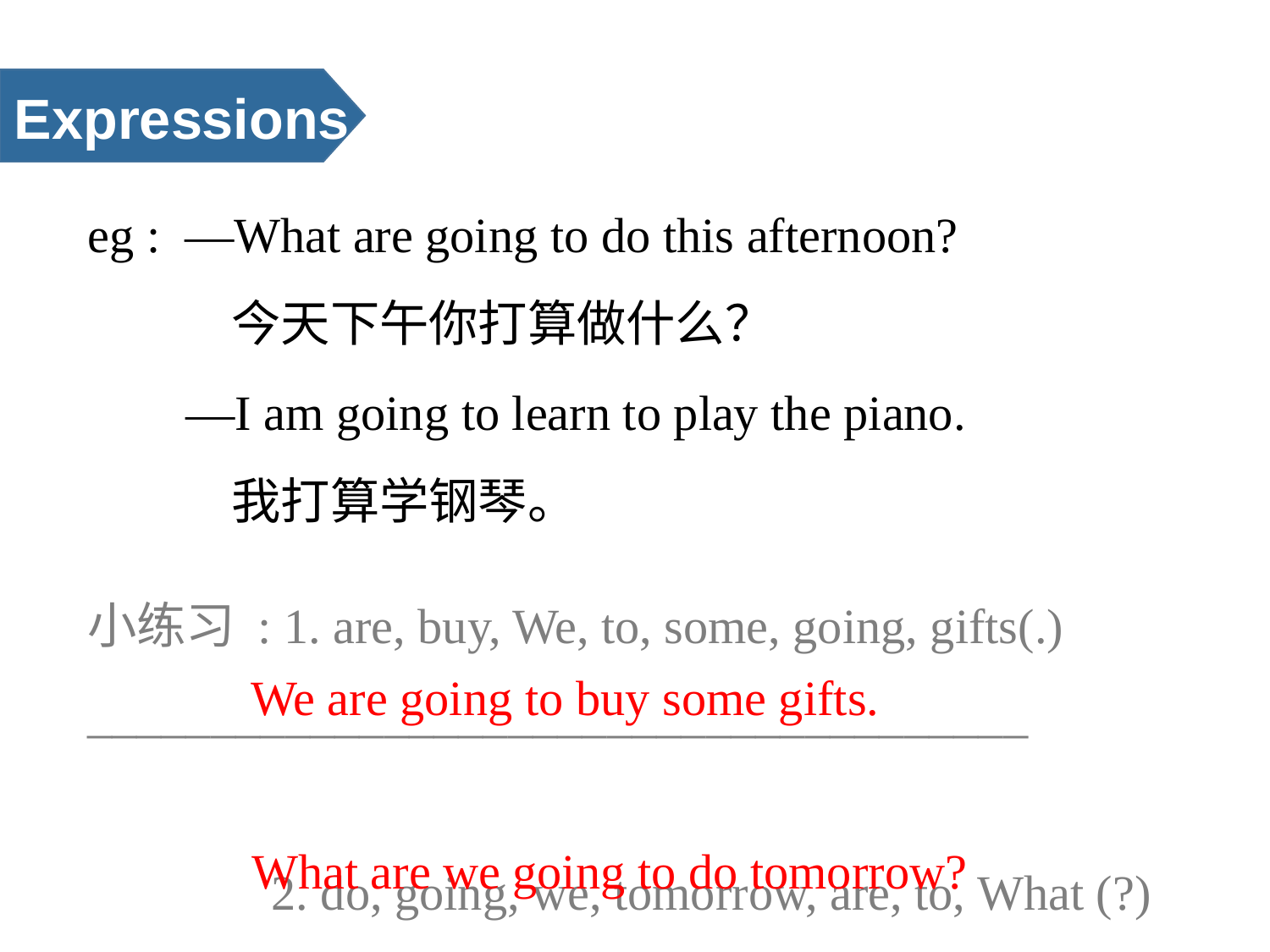

Expressions
eg :  —What are going to do this afternoon?
            今天下午你打算做什么？
        —I am going to learn to play the piano.
            我打算学钢琴。
小练习 : 1. are, buy, We, to, some, going, gifts(.)
______________________________________
               2. do, going, we, tomorrow, are, to, What (?)
______________________________________
 We are going to buy some gifts.
 What are we going to do tomorrow?